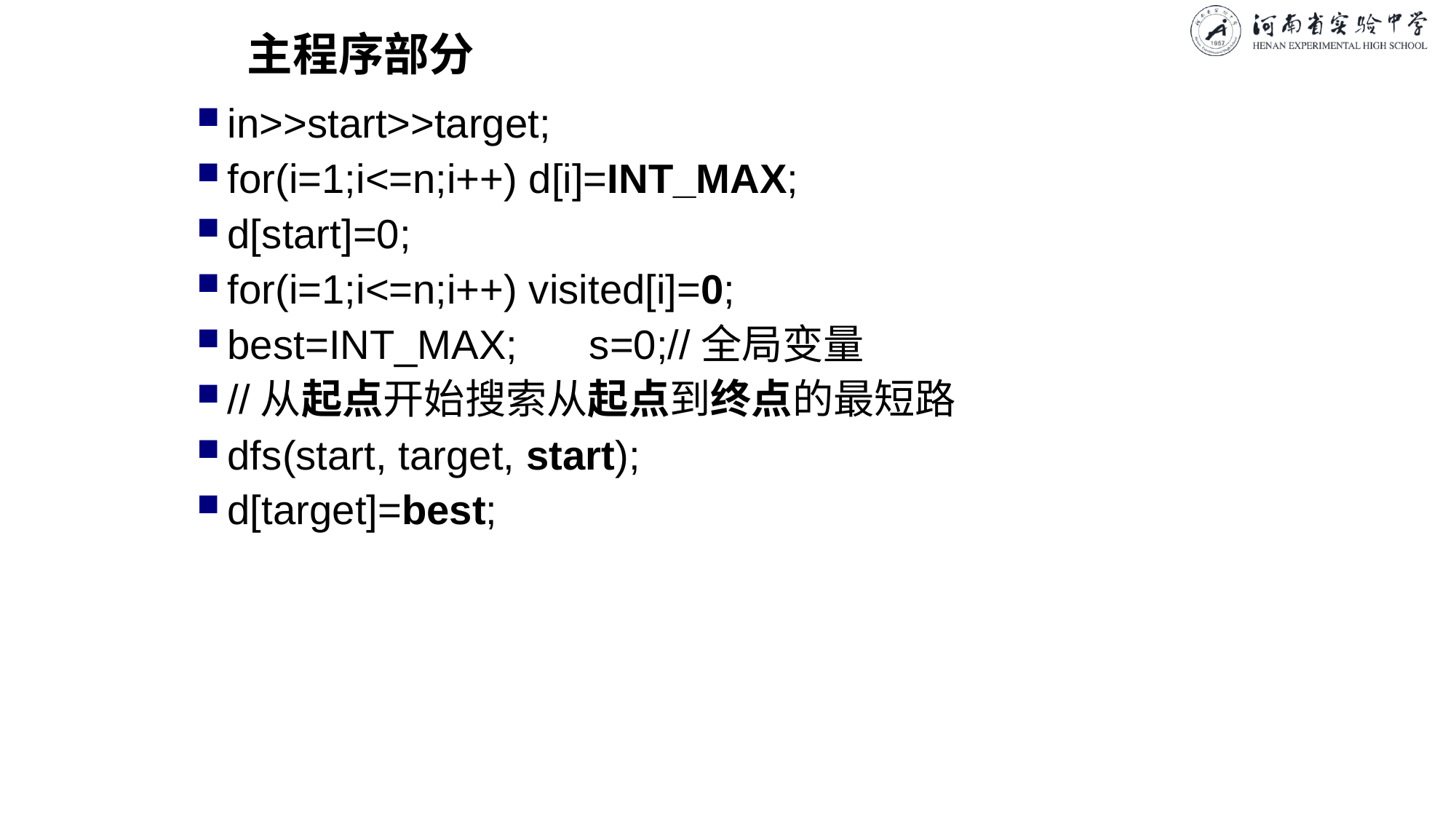

# 主程序部分
in>>start>>target;
for(i=1;i<=n;i++) d[i]=INT_MAX;
d[start]=0;
for(i=1;i<=n;i++) visited[i]=0;
best=INT_MAX;	   s=0;//全局变量
//从起点开始搜索从起点到终点的最短路
dfs(start, target, start);
d[target]=best;